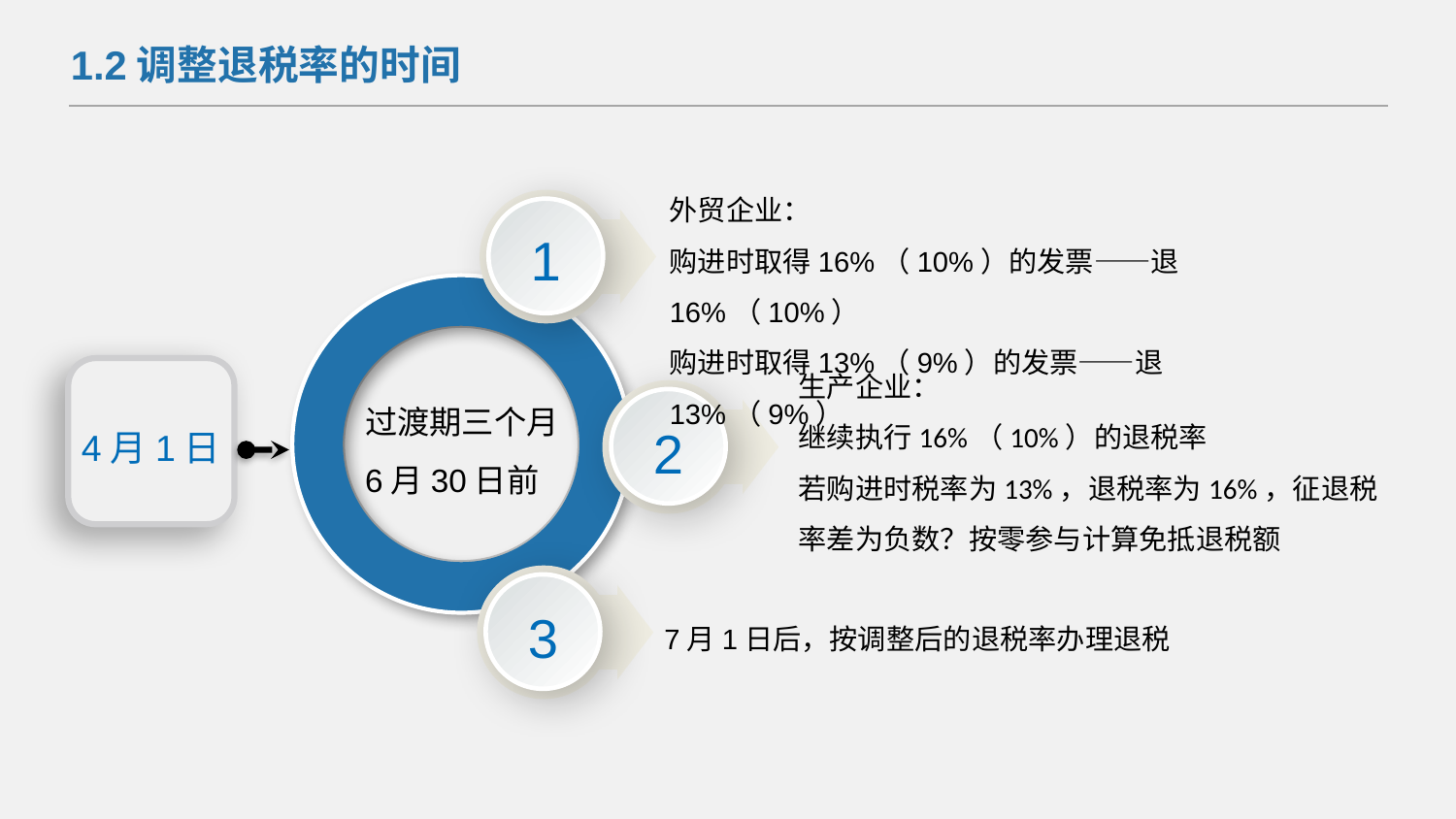

1.2调整退税率的时间
外贸企业：
购进时取得16%（10%）的发票——退16%（10%）
购进时取得13%（9%）的发票——退13%（9%）

1

过渡期三个月
6月30日前
4月1日

生产企业：
继续执行16%（10%）的退税率
若购进时税率为13%，退税率为16%，征退税率差为负数？按零参与计算免抵退税额

2

3
7月1日后，按调整后的退税率办理退税